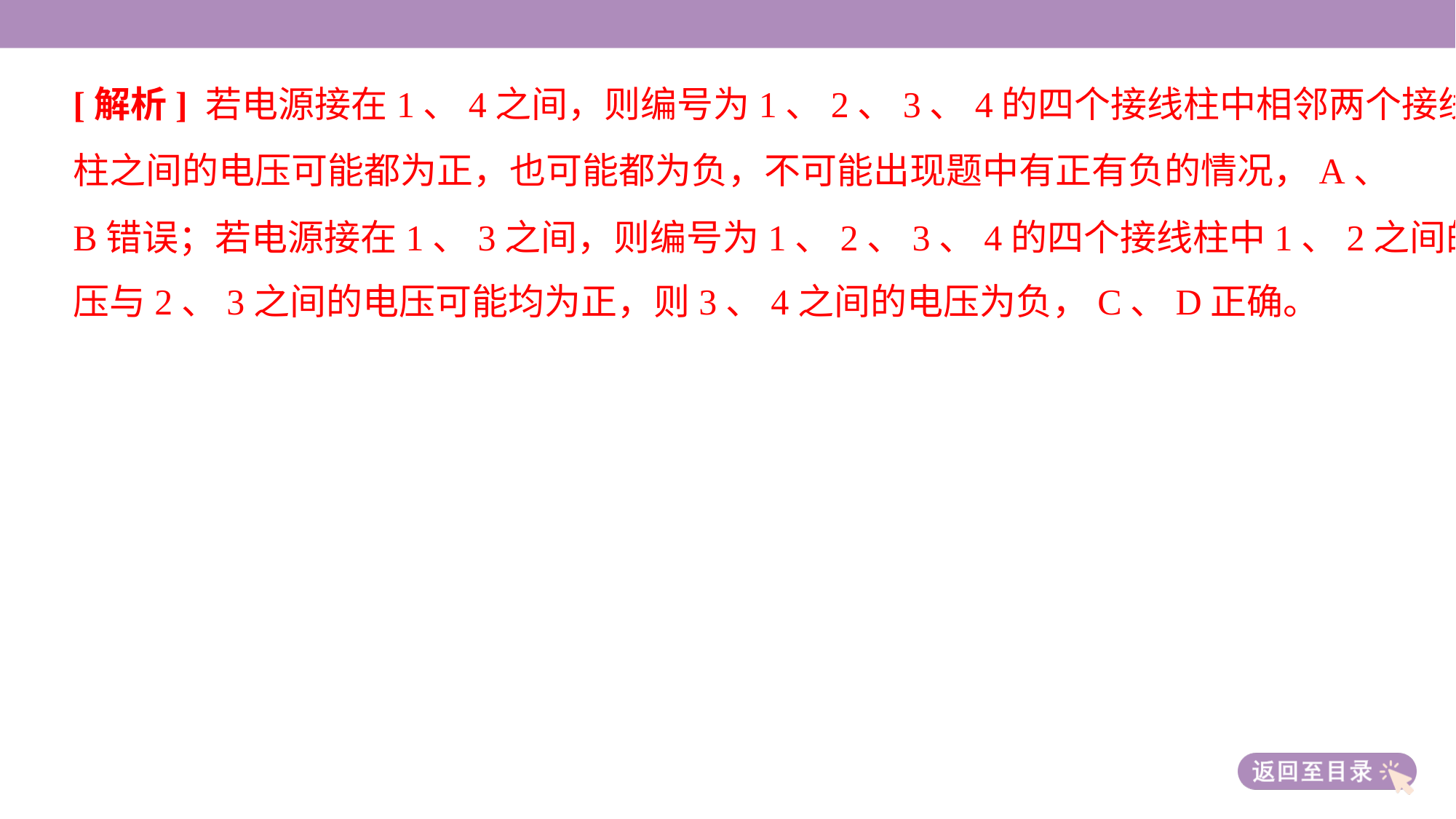

[解析] 若电源接在1、4之间，则编号为1、2、3、4的四个接线柱中相邻两个接线
柱之间的电压可能都为正，也可能都为负，不可能出现题中有正有负的情况，A、
B错误；若电源接在1、3之间，则编号为1、2、3、4的四个接线柱中1、2之间的电
压与2、3之间的电压可能均为正，则3、4之间的电压为负，C、D正确。